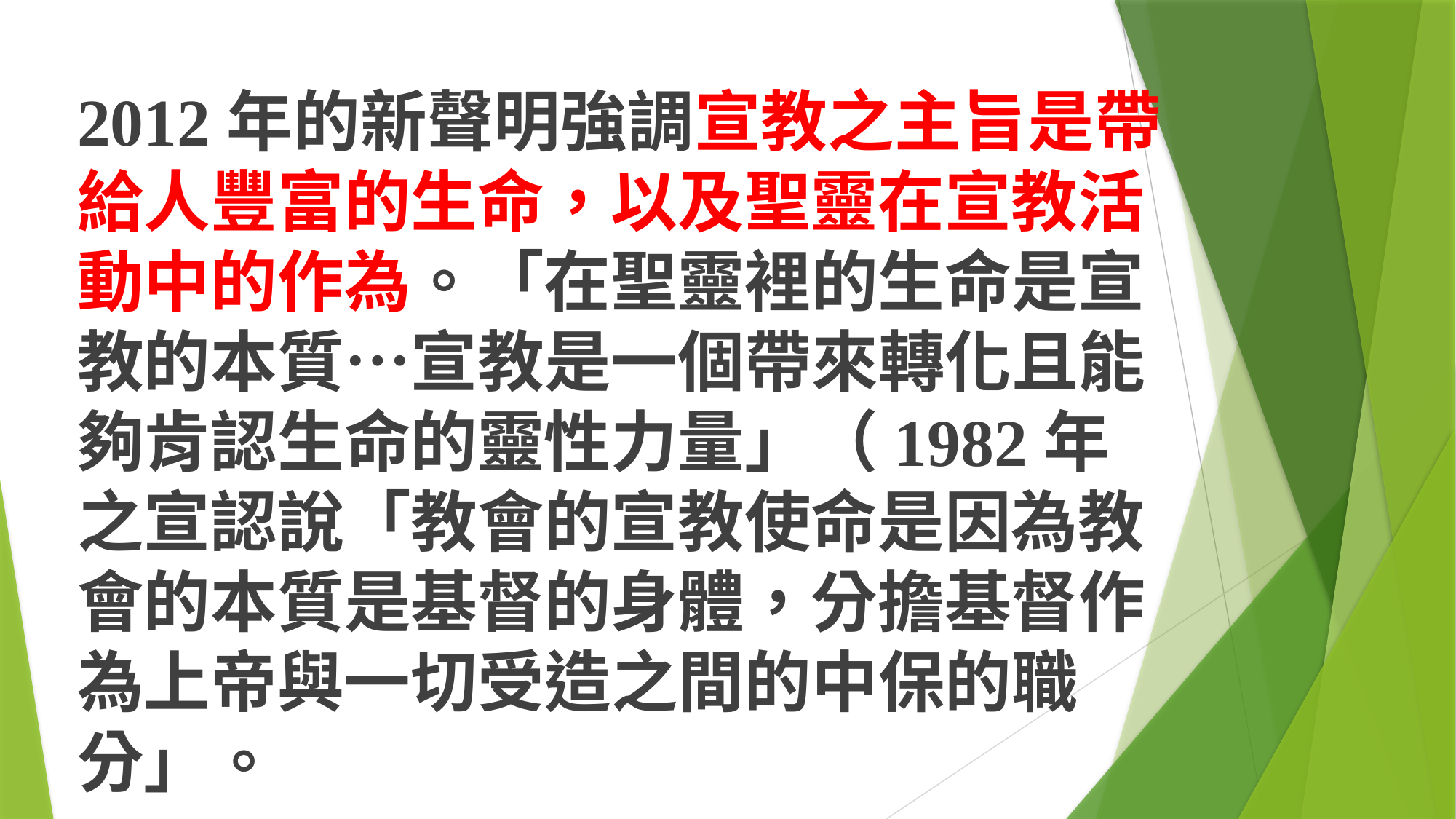

#
2012年的新聲明強調宣教之主旨是帶給人豐富的生命，以及聖靈在宣教活動中的作為。「在聖靈裡的生命是宣教的本質…宣教是一個帶來轉化且能夠肯認生命的靈性力量」（1982年之宣認說「教會的宣教使命是因為教會的本質是基督的身體，分擔基督作為上帝與一切受造之間的中保的職分」。